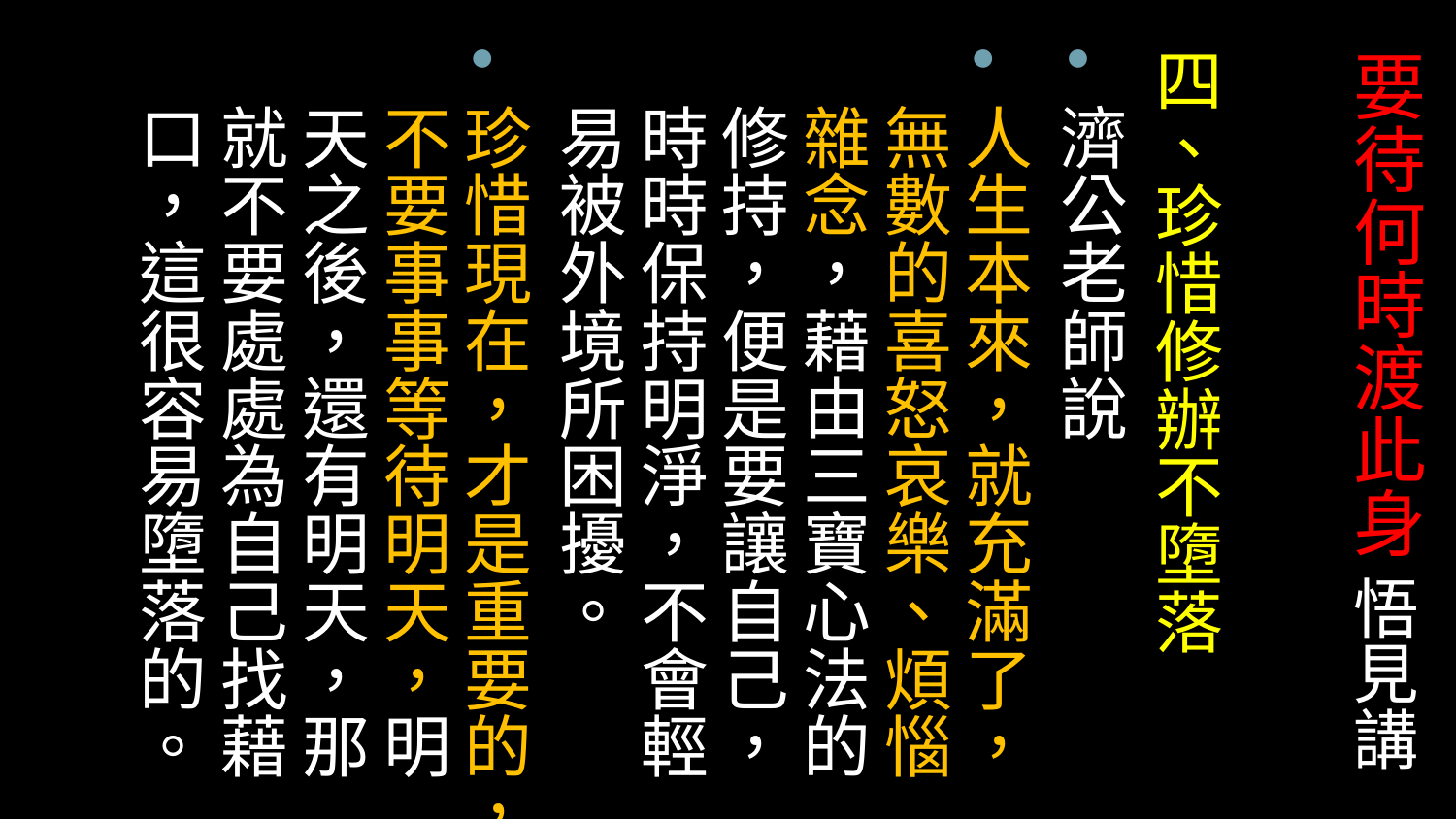

四、珍惜修辦不墮落
濟公老師說
人生本來，就充滿了，無數的喜怒哀樂、煩惱雜念，藉由三寶心法的修持，便是要讓自己，時時保持明淨，不會輕易被外境所困擾。
珍惜現在，才是重要的，不要事事等待明天，明天之後，還有明天，那就不要處處為自己找藉口，這很容易墮落的。

# 要待何時渡此身 悟見講